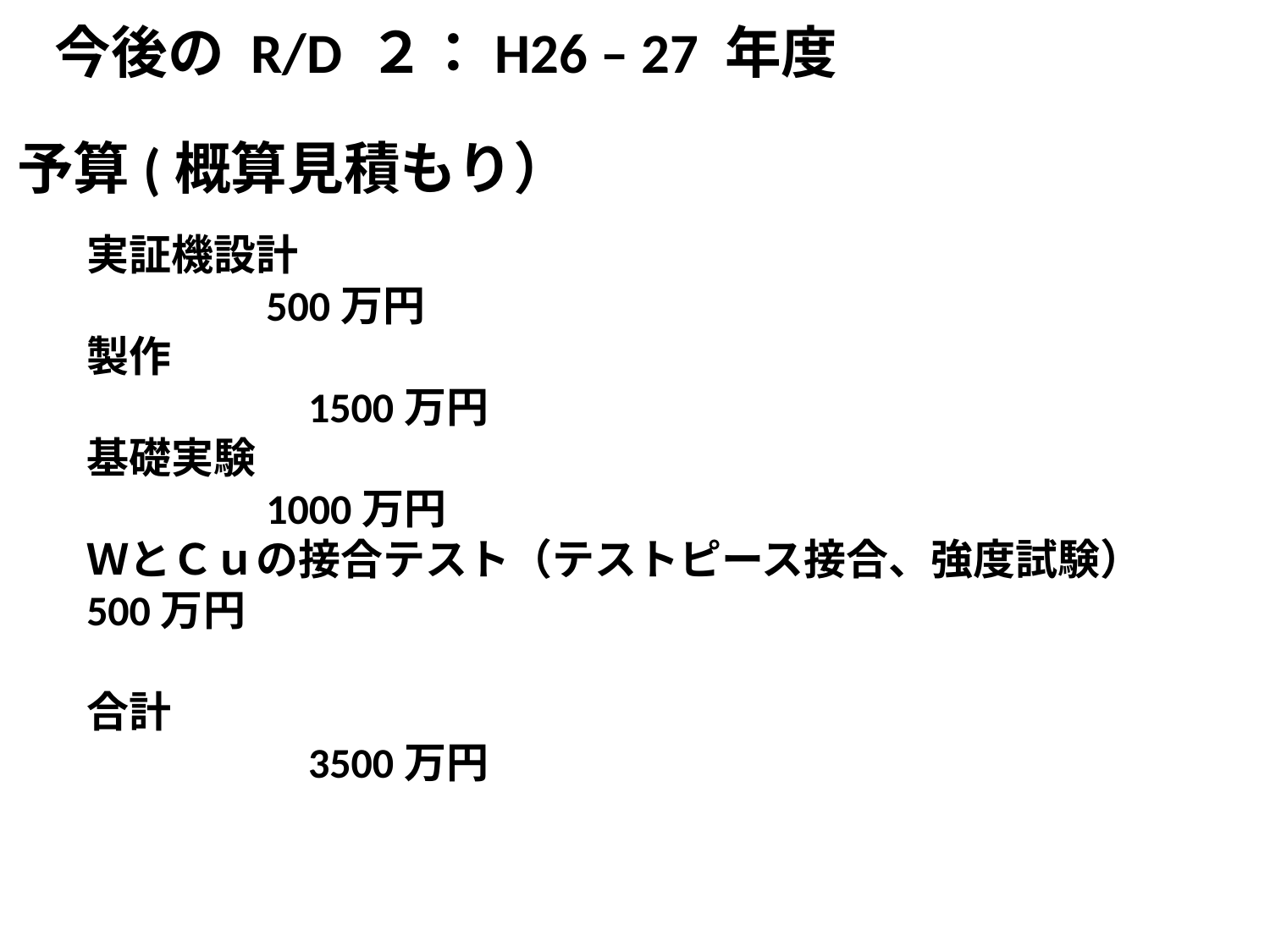

今後の R/D ２：H26 – 27 年度
予算(概算見積もり）
実証機設計　　　　　　　　　　　　　　　　　　　　　　　　　　500万円
製作　　　　　　　　　　　　　　　　　　　　　　　　　　　　　　1500万円
基礎実験　　　　　　　　　　　　　　　　　　　　　　　　　　　1000万円
ＷとＣｕの接合テスト（テストピース接合、強度試験）　　500万円

合計　　　　　　　　　　　　　　　　　　　　　　　　　　　　　　3500万円